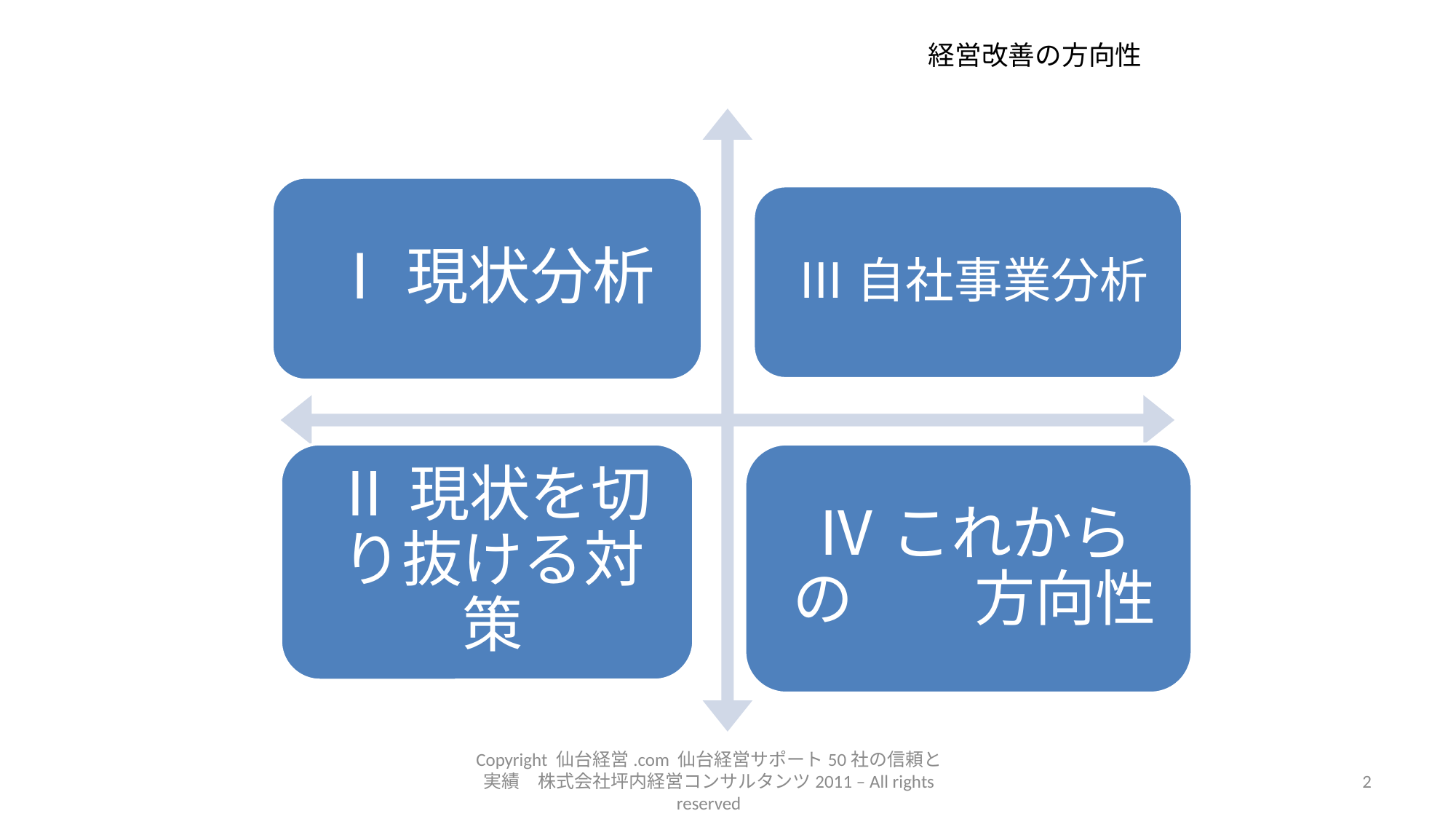

# 経営改善の方向性
Ⅰ現状分析
Ⅲ自社事業分析
Ⅱ現状を切り抜ける対策
Ⅳこれからの　　方向性
Copyright 仙台経営.com 仙台経営サポート50社の信頼と実績　株式会社坪内経営コンサルタンツ2011 – All rights reserved
2